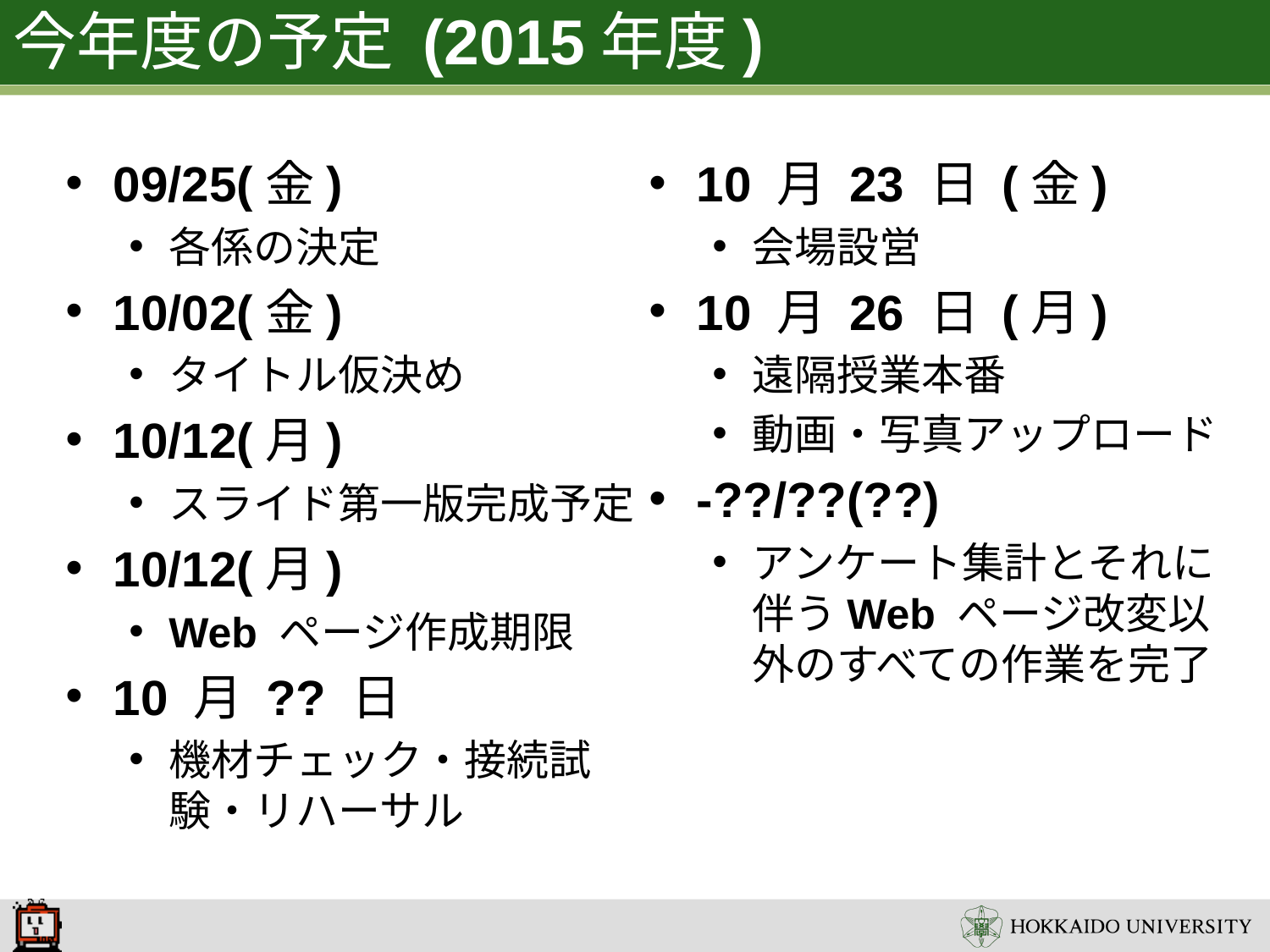

# 今年度の予定 (2015年度)
09/25(金)
各係の決定
10/02(金)
タイトル仮決め
10/12(月)
スライド第一版完成予定
10/12(月)
Web ページ作成期限
10 月 ?? 日
機材チェック・接続試験・リハーサル
10 月 23 日 (金)
会場設営
10 月 26 日 (月)
遠隔授業本番
動画・写真アップロード
-??/??(??)
アンケート集計とそれに伴うWeb ページ改変以外のすべての作業を完了